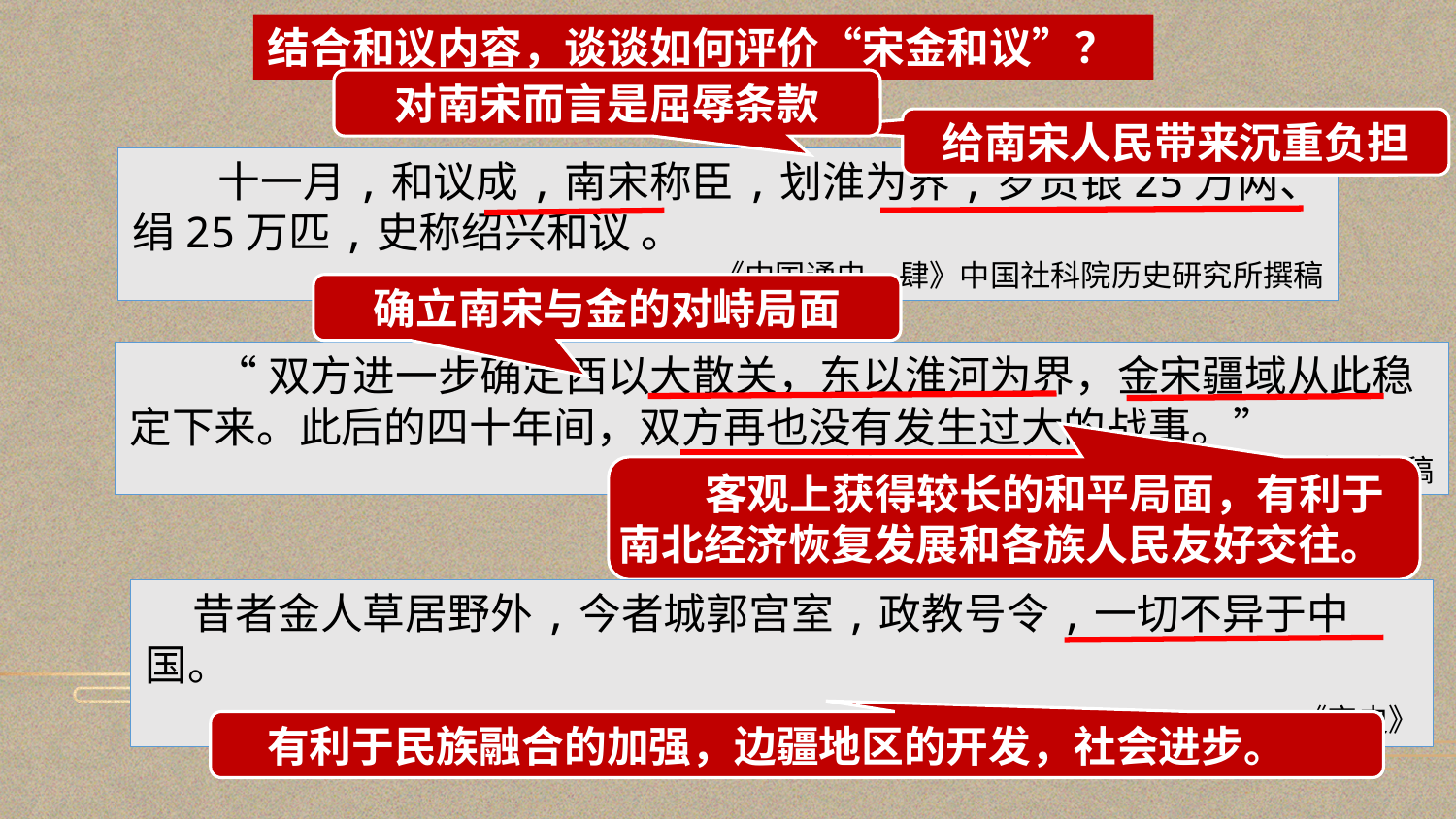

结合和议内容，谈谈如何评价“宋金和议”？
对南宋而言是屈辱条款
给南宋人民带来沉重负担
十一月,和议成,南宋称臣,划淮为界,岁贡银25万两、绢25万匹,史称绍兴和议 。
   ——《中国通史·肆》中国社科院历史研究所撰稿
确立南宋与金的对峙局面
“双方进一步确定西以大散关，东以淮河为界，金宋疆域从此稳定下来。此后的四十年间，双方再也没有发生过大的战事。”
——《中国通史·肆》中国社科院历史研究所撰稿
客观上获得较长的和平局面，有利于南北经济恢复发展和各族人民友好交往。
    昔者金人草居野外,今者城郭宫室,政教号令,一切不异于中国。
         ——《宋史》
    有利于民族融合的加强，边疆地区的开发，社会进步。